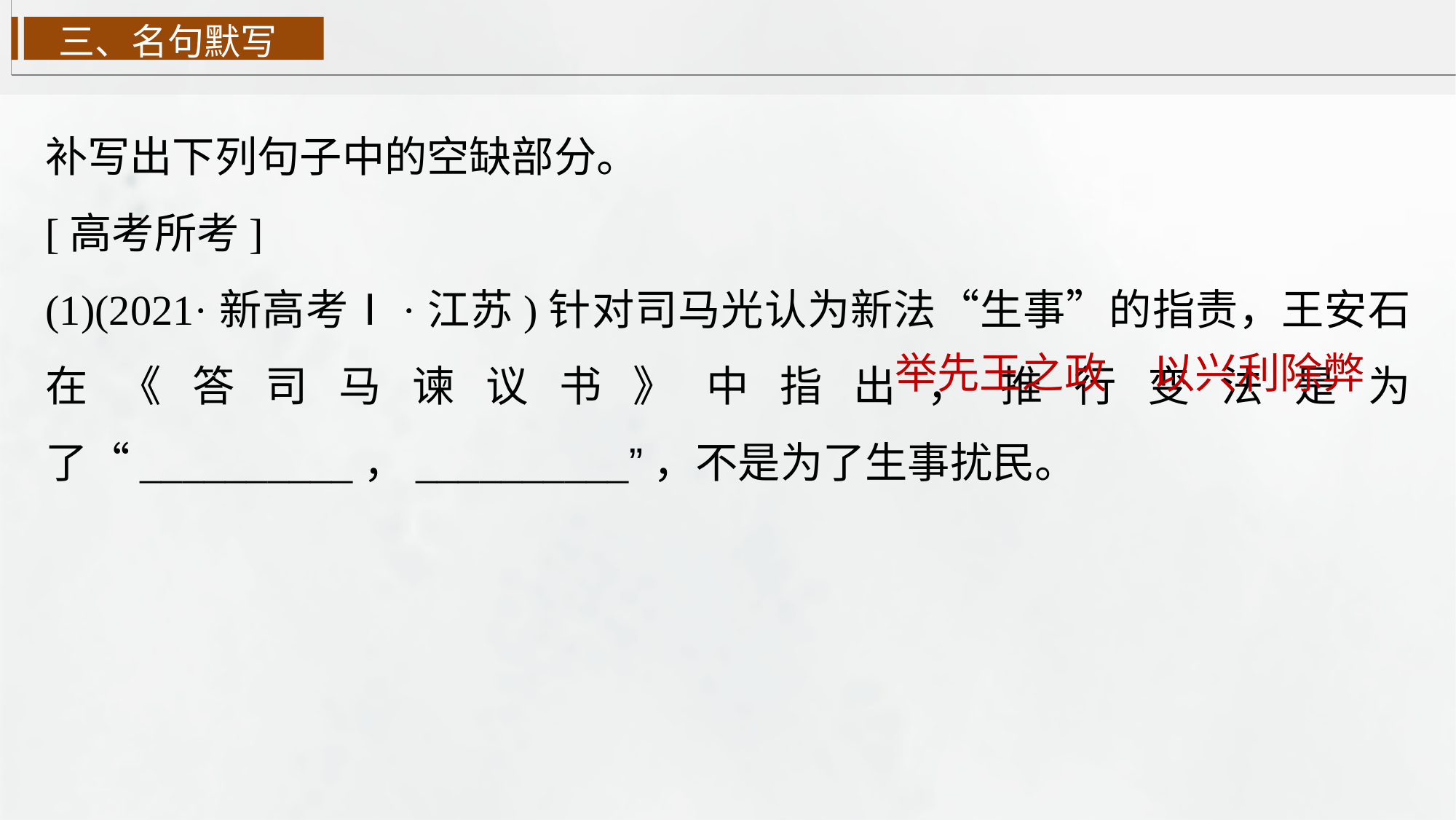

三、名句默写

补写出下列句子中的空缺部分。
[高考所考]
(1)(2021·新高考Ⅰ·江苏)针对司马光认为新法“生事”的指责，王安石在《答司马谏议书》中指出，推行变法是为了“__________，__________”，不是为了生事扰民。
举先王之政
以兴利除弊